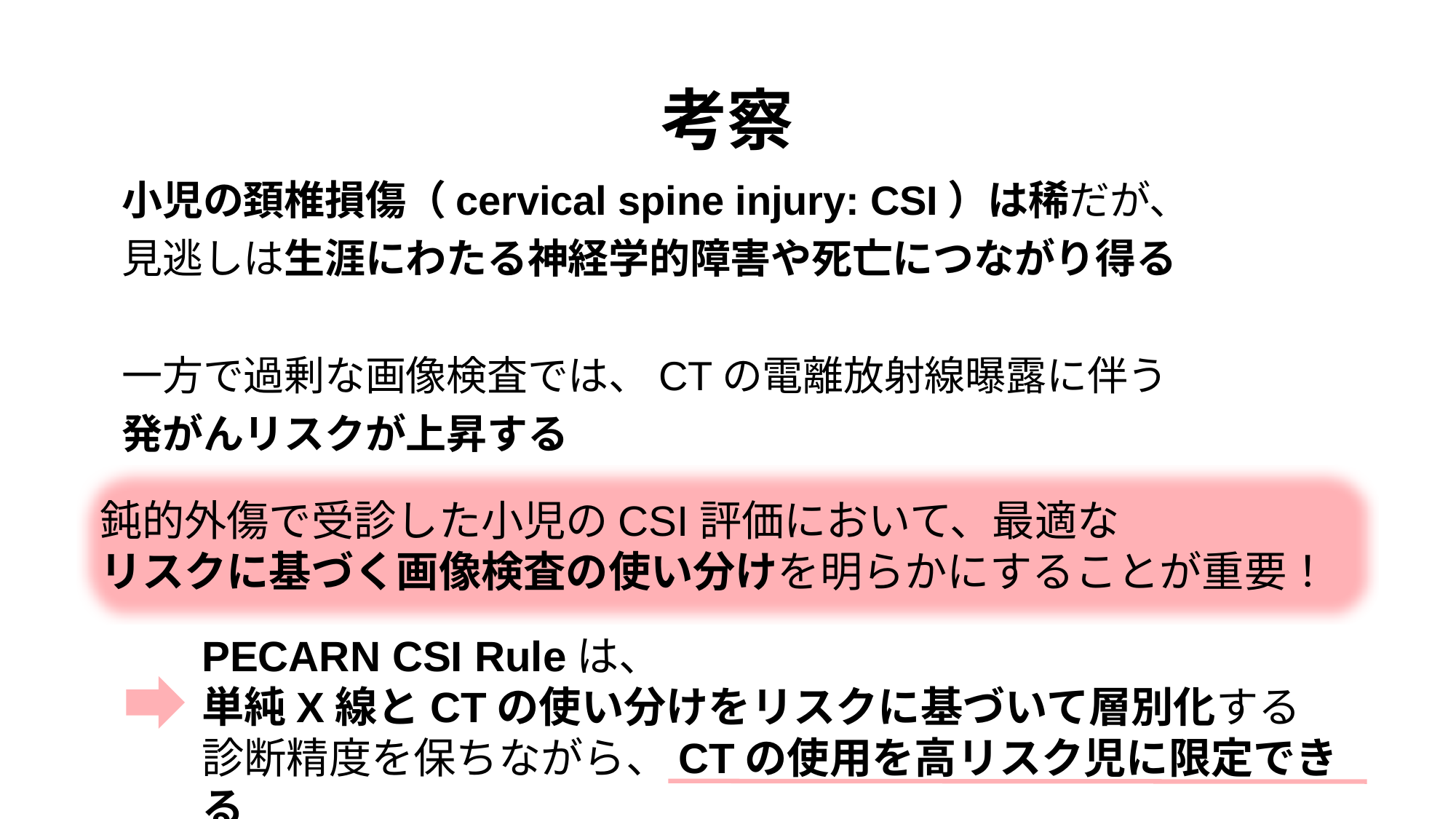

# 考察
小児の頚椎損傷（cervical spine injury: CSI）は稀だが、
見逃しは生涯にわたる神経学的障害や死亡につながり得る

一方で過剰な画像検査では、CTの電離放射線曝露に伴う
発がんリスクが上昇する
鈍的外傷で受診した小児のCSI評価において、最適な
リスクに基づく画像検査の使い分けを明らかにすることが重要！
PECARN CSI Ruleは、
単純X線とCTの使い分けをリスクに基づいて層別化する
診断精度を保ちながら、CTの使用を高リスク児に限定できる